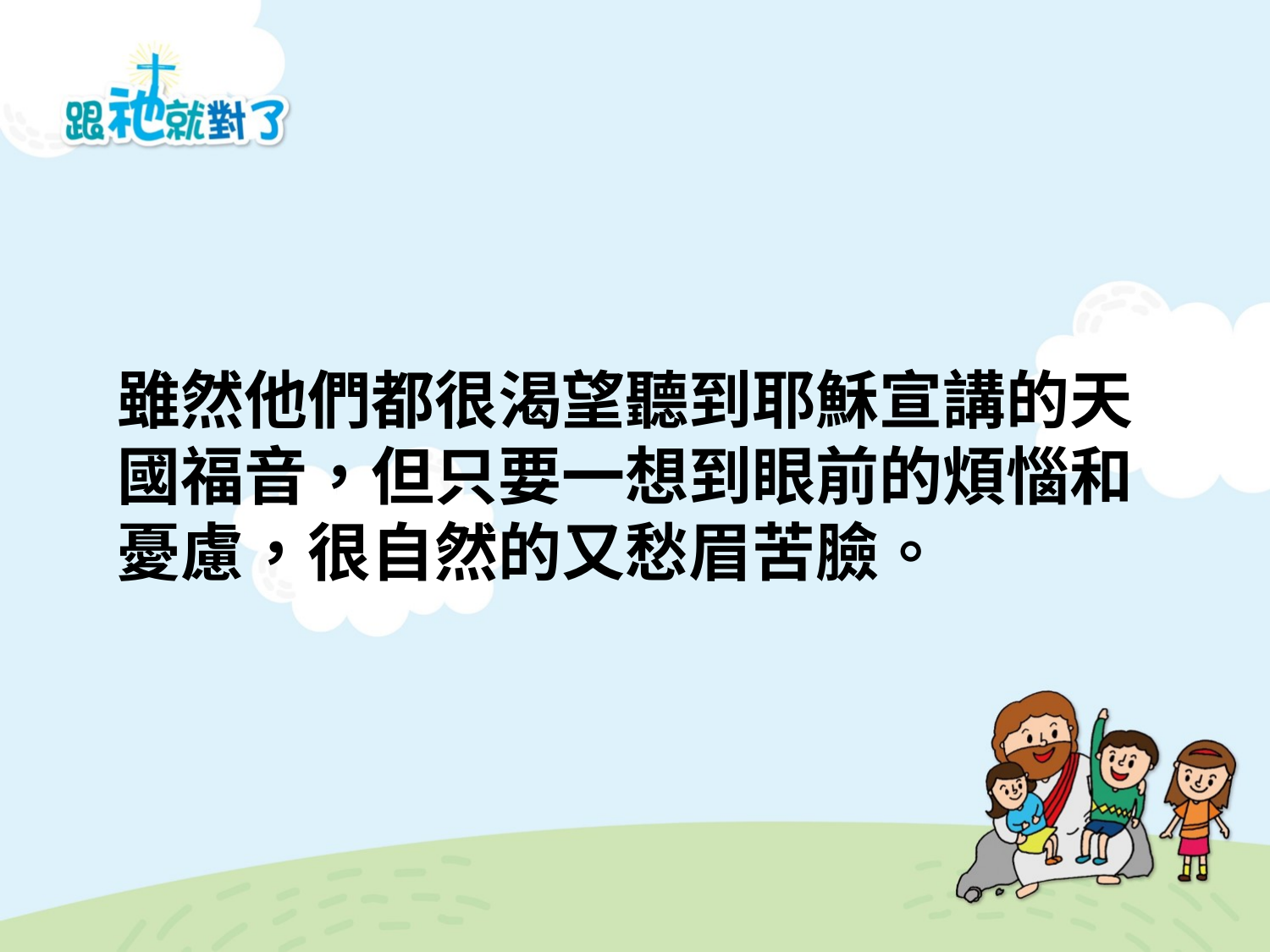

雖然他們都很渴望聽到耶穌宣講的天國福音，但只要一想到眼前的煩惱和憂慮，很自然的又愁眉苦臉。